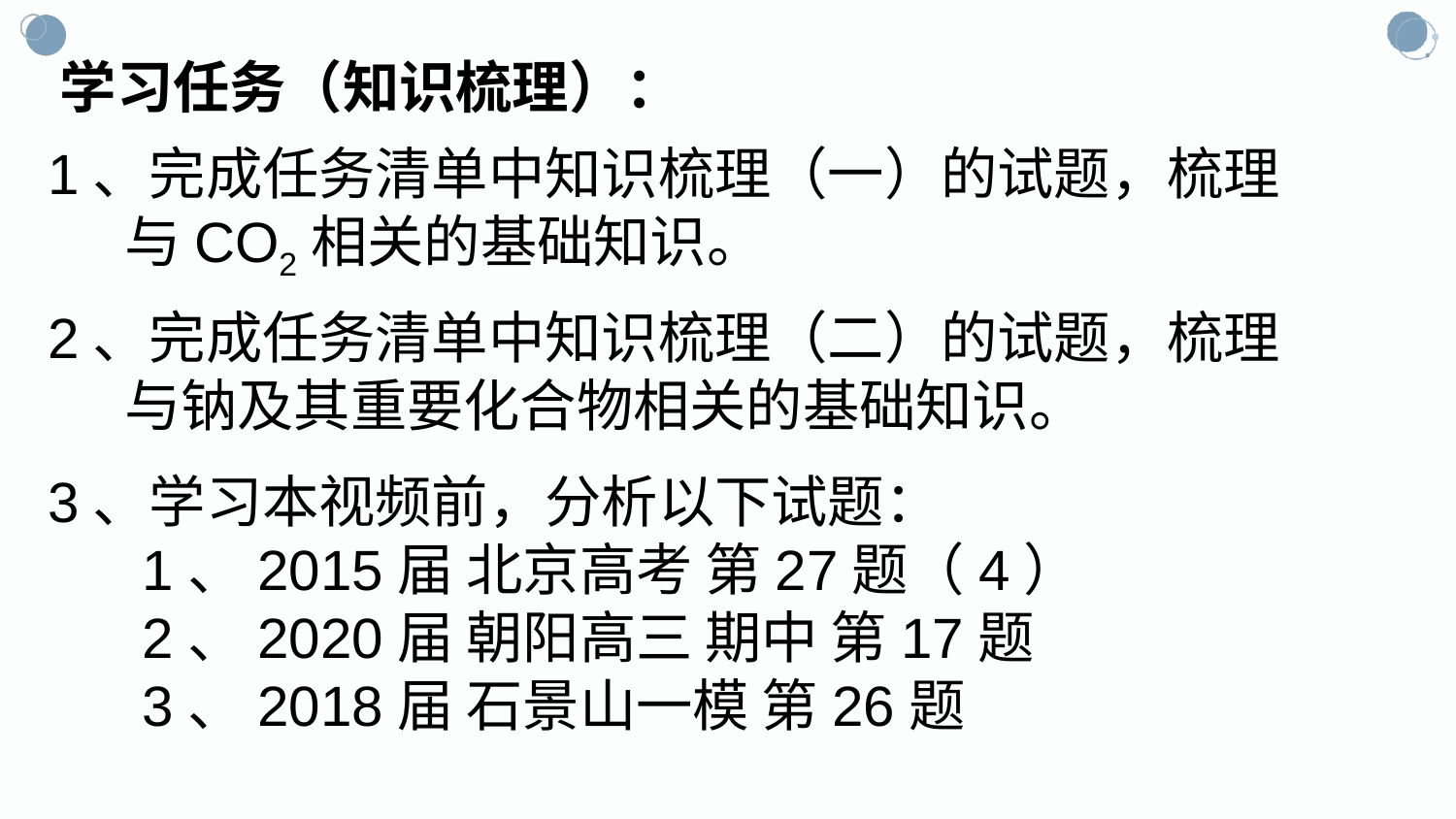

学习任务（知识梳理）：
1、完成任务清单中知识梳理（一）的试题，梳理
     与CO2相关的基础知识。
2、完成任务清单中知识梳理（二）的试题，梳理
     与钠及其重要化合物相关的基础知识。
3、学习本视频前，分析以下试题：
      1、2015届 北京高考 第27题（4）
      2、2020届 朝阳高三 期中 第17题
      3、2018届 石景山一模 第26题